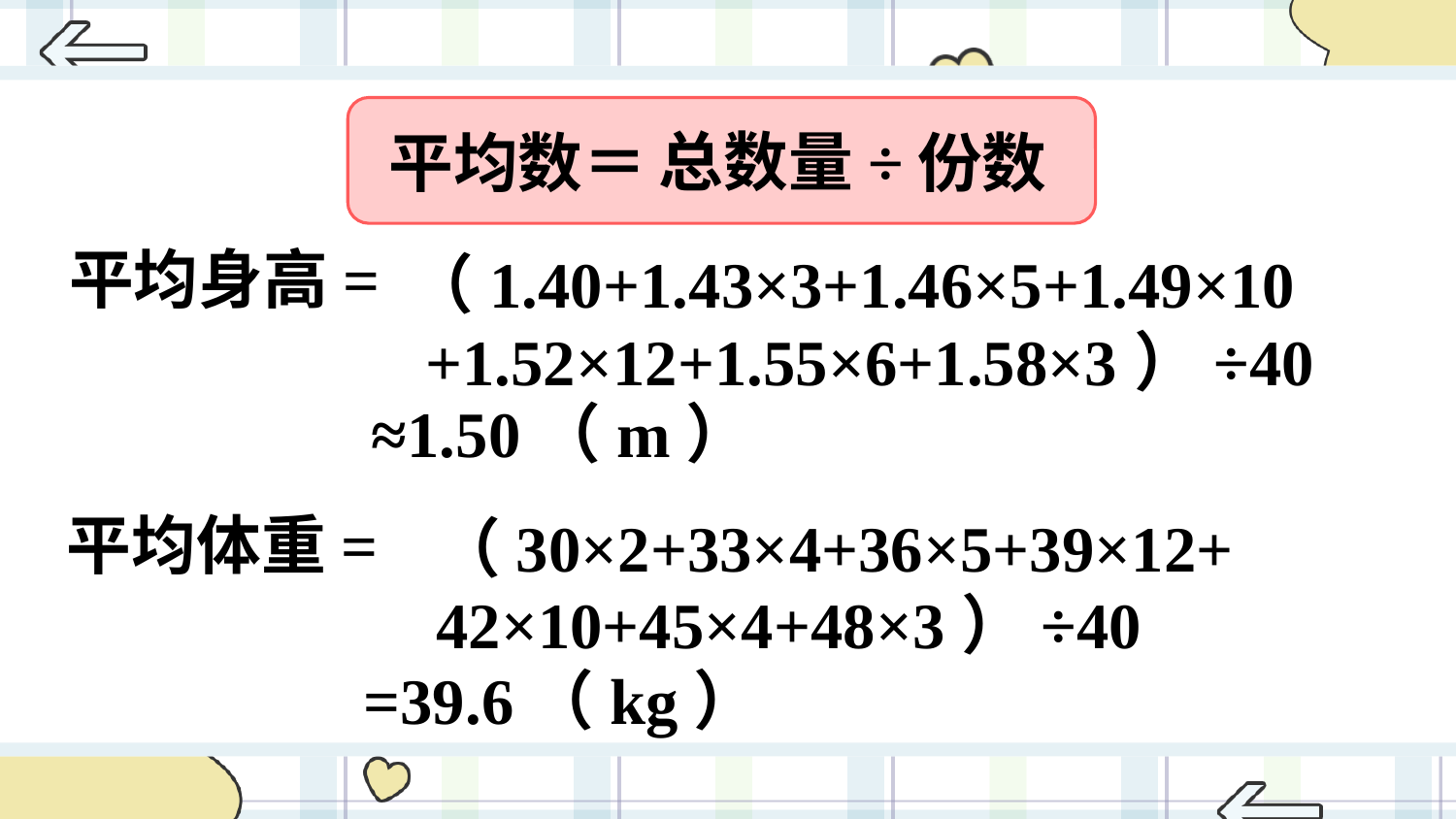

总数量÷
份数
平均数＝
平均身高=
（1.40+1.43×3+1.46×5+1.49×10
 +1.52×12+1.55×6+1.58×3）÷40
≈1.50（m）
平均体重=
（30×2+33×4+36×5+39×12+
42×10+45×4+48×3）÷40
=39.6（kg）